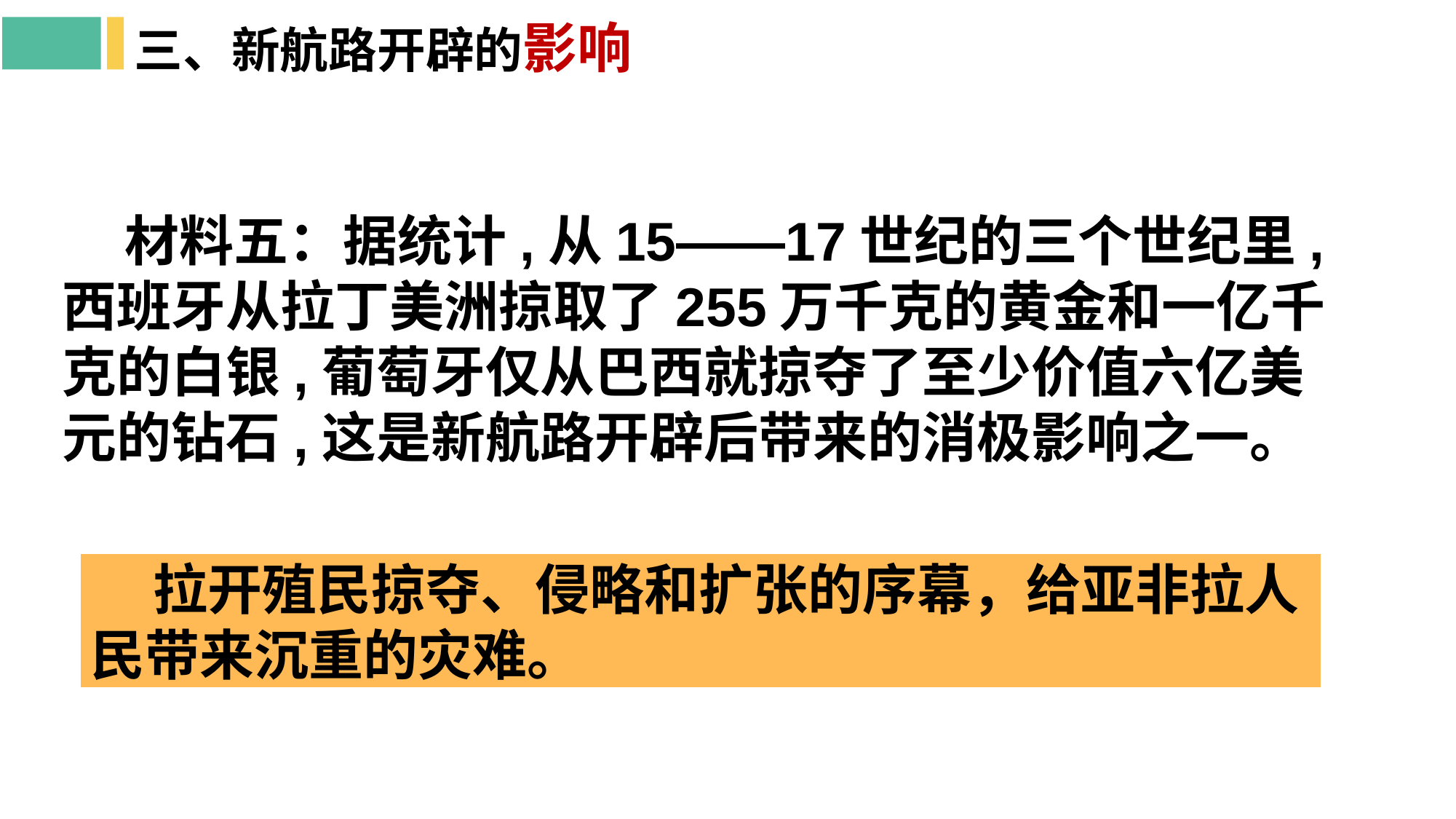

三、新航路开辟的影响

    材料五：据统计,从15——17世纪的三个世纪里,西班牙从拉丁美洲掠取了255万千克的黄金和一亿千克的白银,葡萄牙仅从巴西就掠夺了至少价值六亿美元的钻石,这是新航路开辟后带来的消极影响之一。
    拉开殖民掠夺、侵略和扩张的序幕，给亚非拉人民带来沉重的灾难。